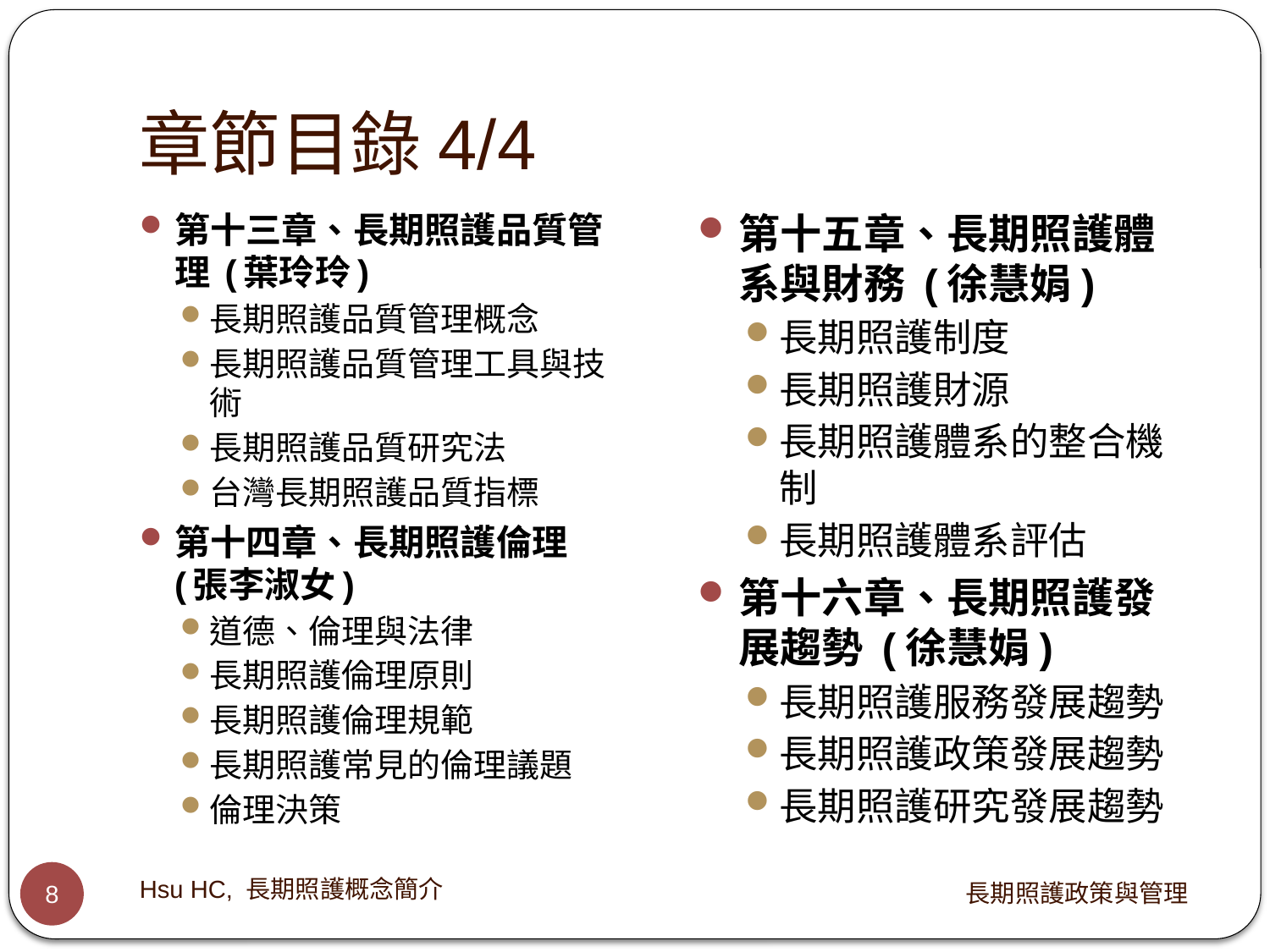

# 章節目錄4/4
第十三章、長期照護品質管理 (葉玲玲)
長期照護品質管理概念
長期照護品質管理工具與技術
長期照護品質研究法
台灣長期照護品質指標
第十四章、長期照護倫理 (張李淑女)
道德、倫理與法律
長期照護倫理原則
長期照護倫理規範
長期照護常見的倫理議題
倫理決策

第十五章、長期照護體系與財務 (徐慧娟)
長期照護制度
長期照護財源
長期照護體系的整合機制
長期照護體系評估
第十六章、長期照護發展趨勢 (徐慧娟)
長期照護服務發展趨勢
長期照護政策發展趨勢
長期照護研究發展趨勢

Hsu HC, 長期照護概念簡介
長期照護政策與管理
8